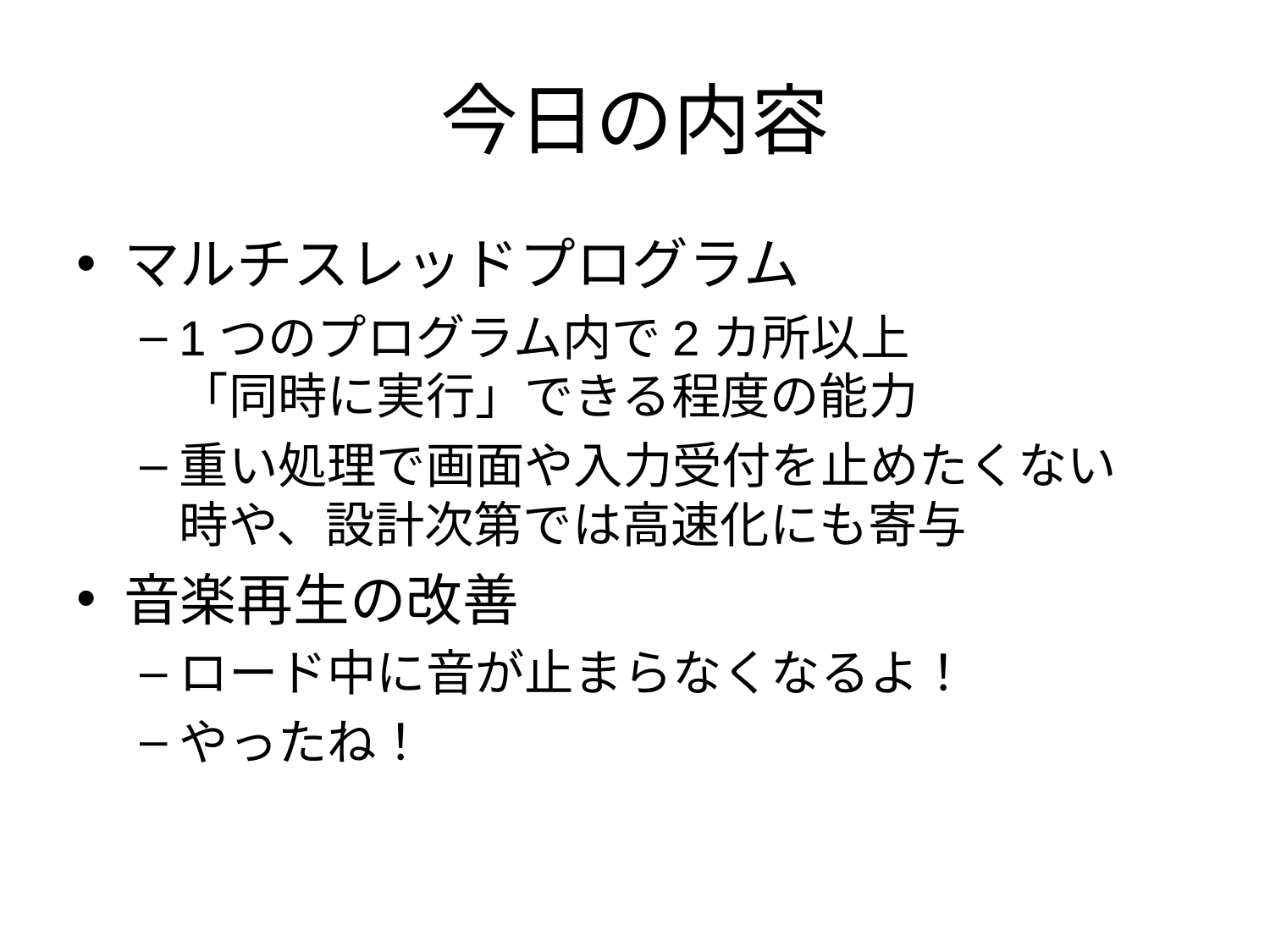

# 今日の内容
マルチスレッドプログラム
1つのプログラム内で2カ所以上
「同時に実行」できる程度の能力
重い処理で画面や入力受付を止めたくない
時や、設計次第では高速化にも寄与
音楽再生の改善
ロード中に音が止まらなくなるよ！
やったね！